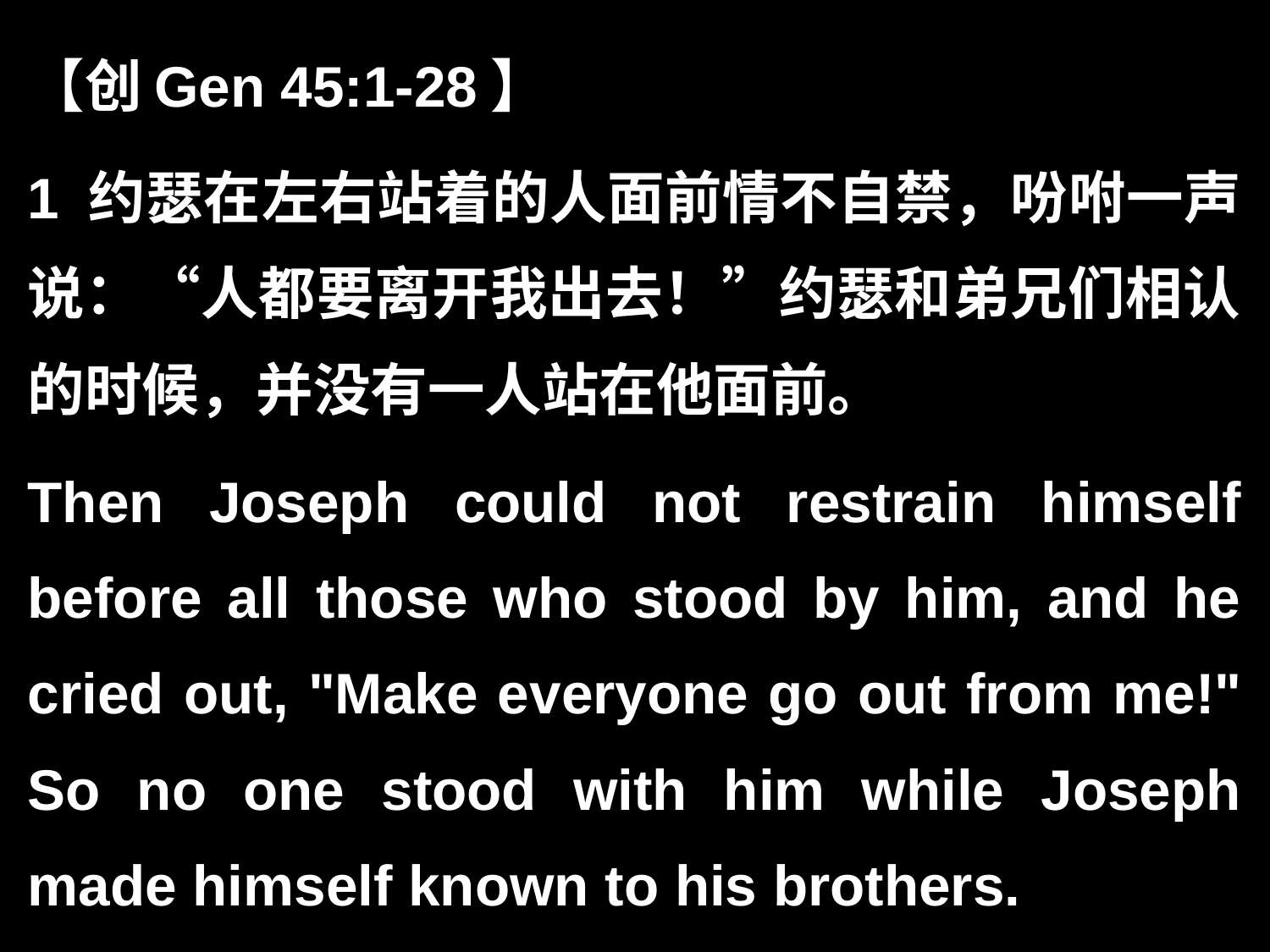

【创Gen 45:1-28】
1 约瑟在左右站着的人面前情不自禁，吩咐一声说：“人都要离开我出去！”约瑟和弟兄们相认的时候，并没有一人站在他面前。
Then Joseph could not restrain himself before all those who stood by him, and he cried out, "Make everyone go out from me!" So no one stood with him while Joseph made himself known to his brothers.